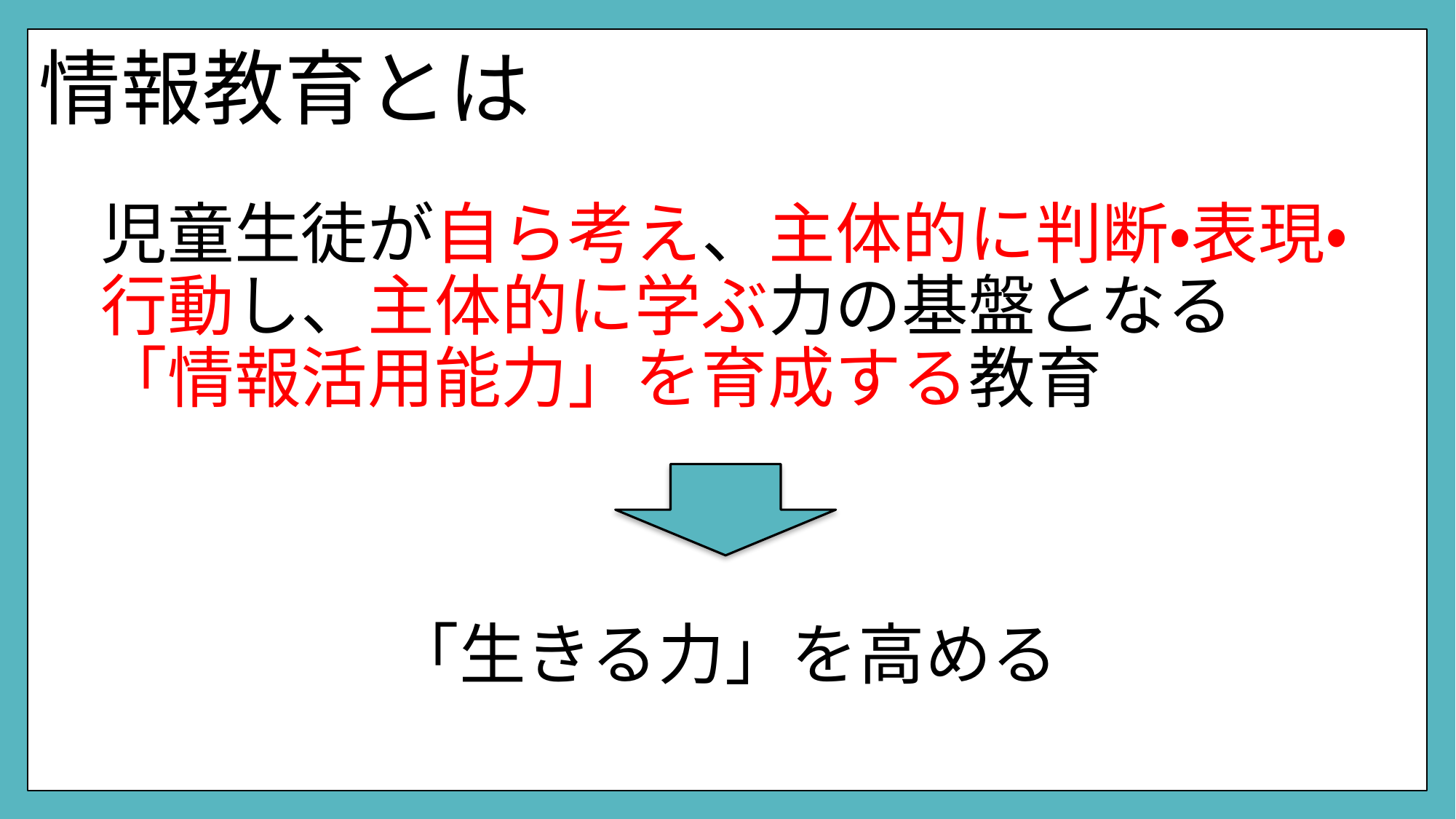

# 情報教育とは
児童生徒が自ら考え、主体的に判断・表現・行動し、主体的に学ぶ力の基盤となる「情報活用能力」を育成する教育

「生きる力」を高める